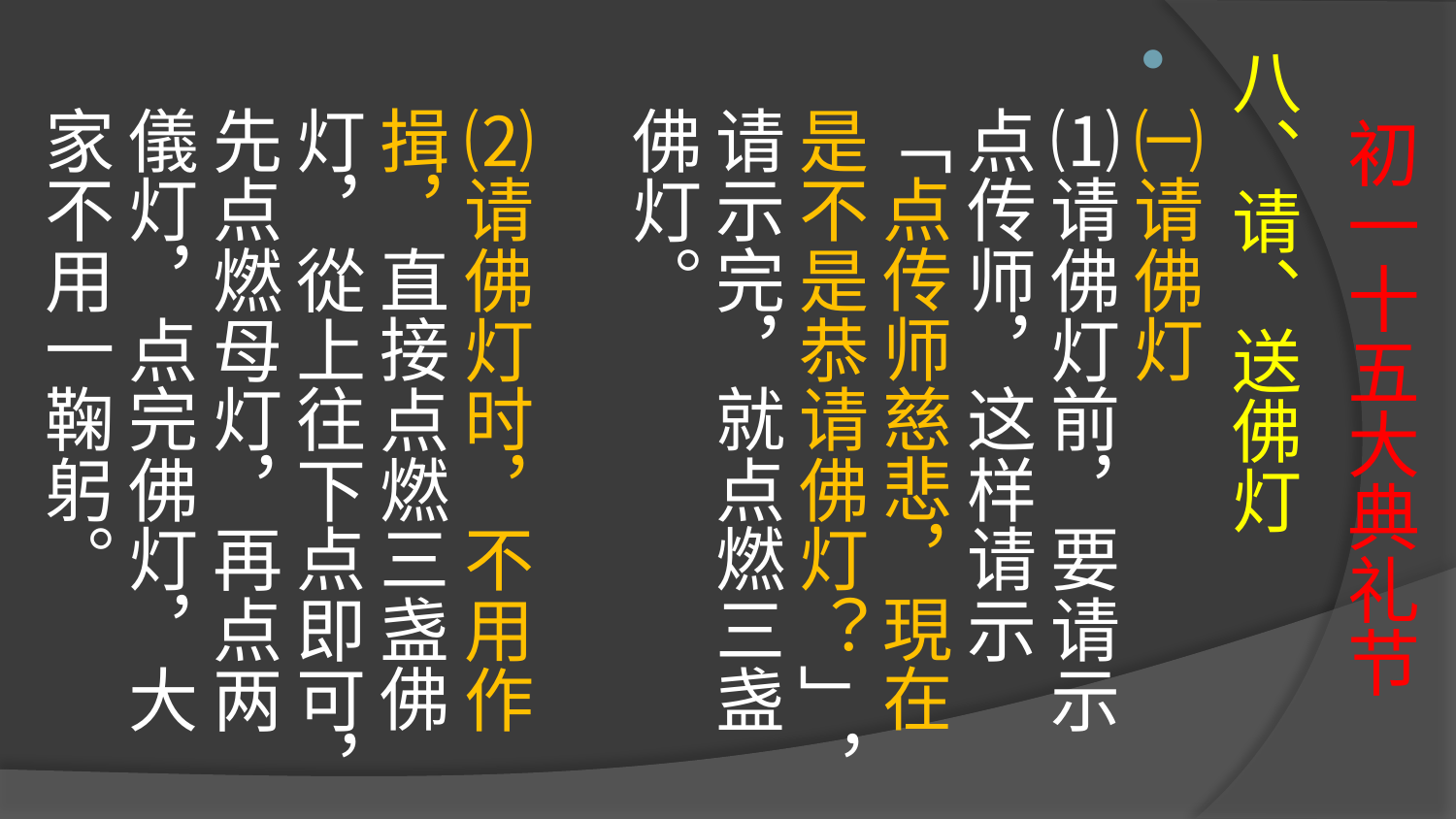

# 初一十五大典礼节
八、请、送佛灯
㈠请佛灯
⑴请佛灯前，要请示点传师，这样请示「点传师慈悲，現在是不是恭请佛灯？」，请示完，就点燃三盏佛灯。
⑵请佛灯时，不用作揖，直接点燃三盏佛灯，從上往下点即可，先点燃母灯，再点两儀灯，点完佛灯，大家不用一鞠躬。